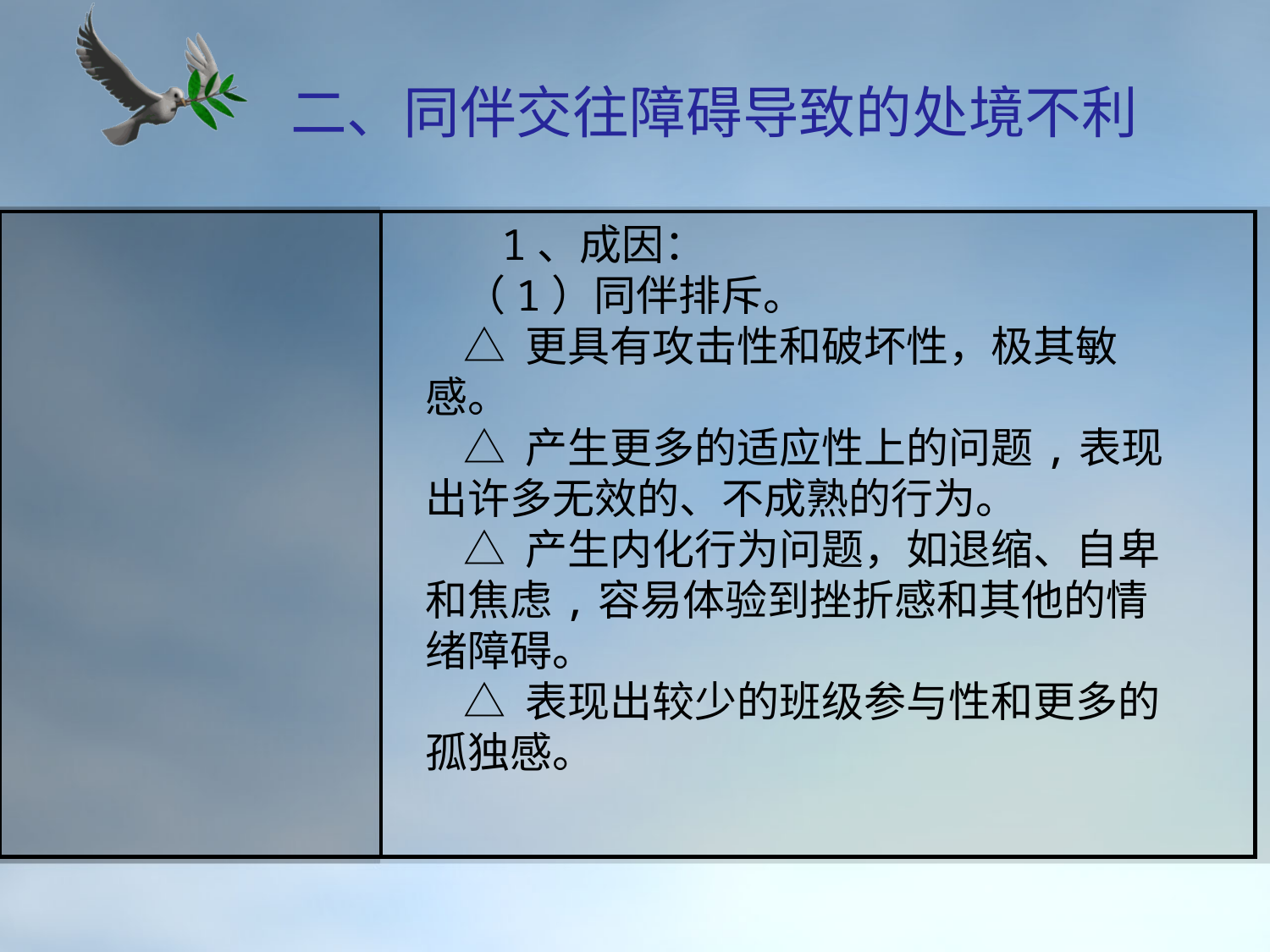

# 二、同伴交往障碍导致的处境不利

   1、成因：
   （1）同伴排斥。
    △ 更具有攻击性和破坏性，极其敏感。
    △ 产生更多的适应性上的问题,表现出许多无效的、不成熟的行为。
    △ 产生内化行为问题，如退缩、自卑和焦虑,容易体验到挫折感和其他的情绪障碍。
    △ 表现出较少的班级参与性和更多的孤独感。